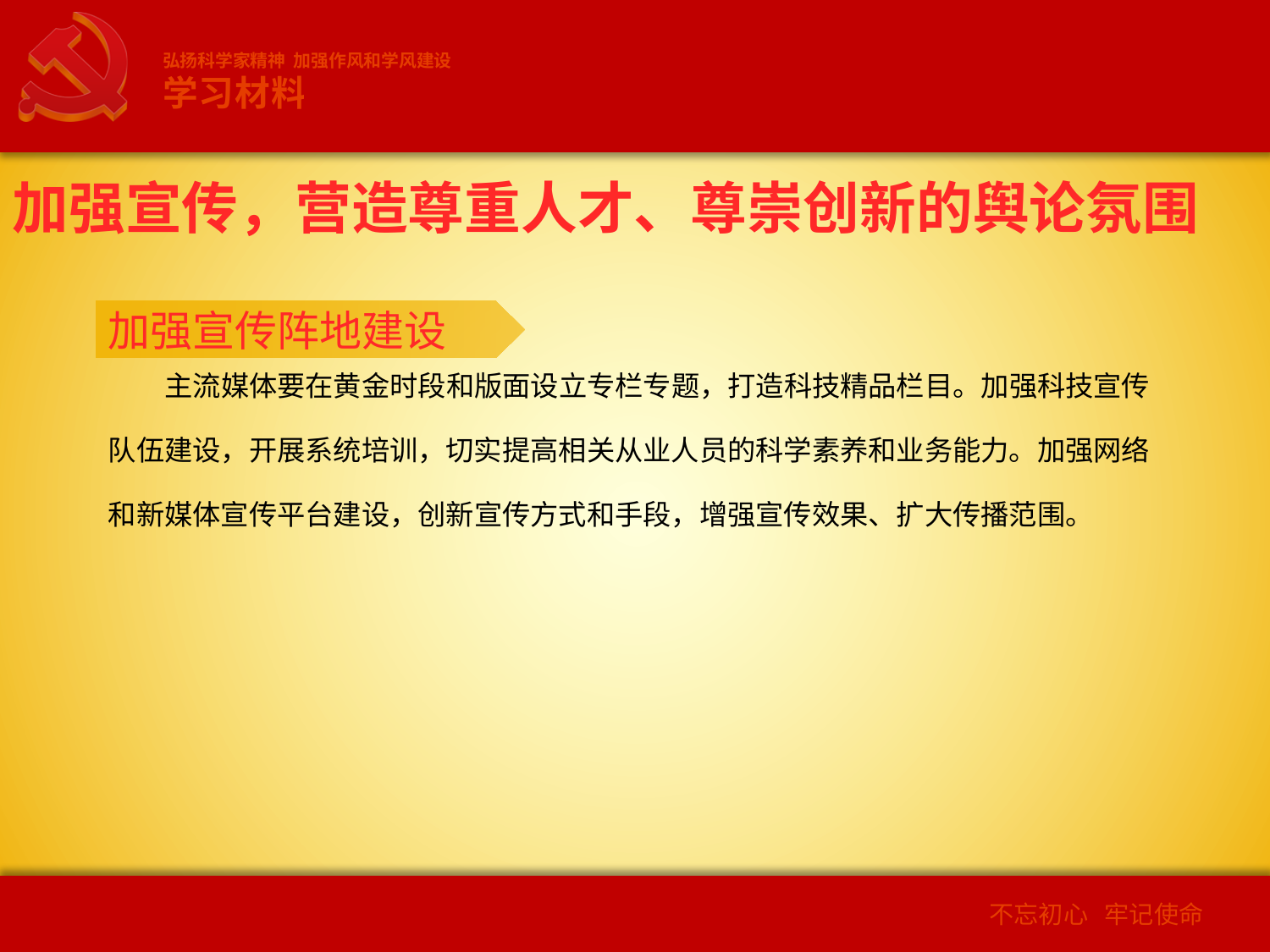

弘扬科学家精神  加强作风和学风建设
学习材料

加强宣传，营造尊重人才、尊崇创新的舆论氛围
加强宣传阵地建设
主流媒体要在黄金时段和版面设立专栏专题，打造科技精品栏目。加强科技宣传队伍建设，开展系统培训，切实提高相关从业人员的科学素养和业务能力。加强网络和新媒体宣传平台建设，创新宣传方式和手段，增强宣传效果、扩大传播范围。

2
不忘初心   牢记使命